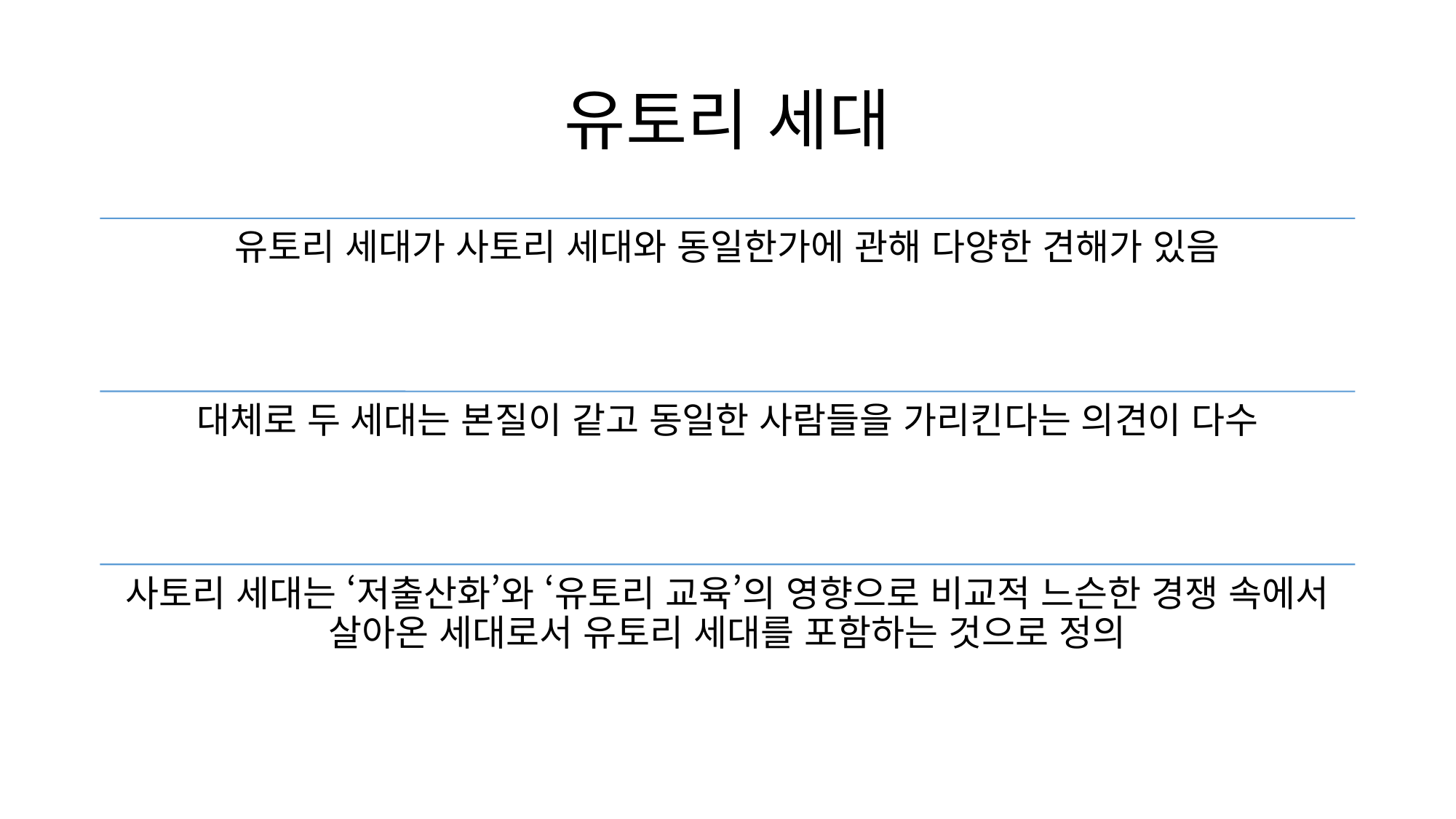

# 유토리 세대
유토리 세대가 사토리 세대와 동일한가에 관해 다양한 견해가 있음
대체로 두 세대는 본질이 같고 동일한 사람들을 가리킨다는 의견이 다수
사토리 세대는 ‘저출산화’와 ‘유토리 교육’의 영향으로 비교적 느슨한 경쟁 속에서 살아온 세대로서 유토리 세대를 포함하는 것으로 정의